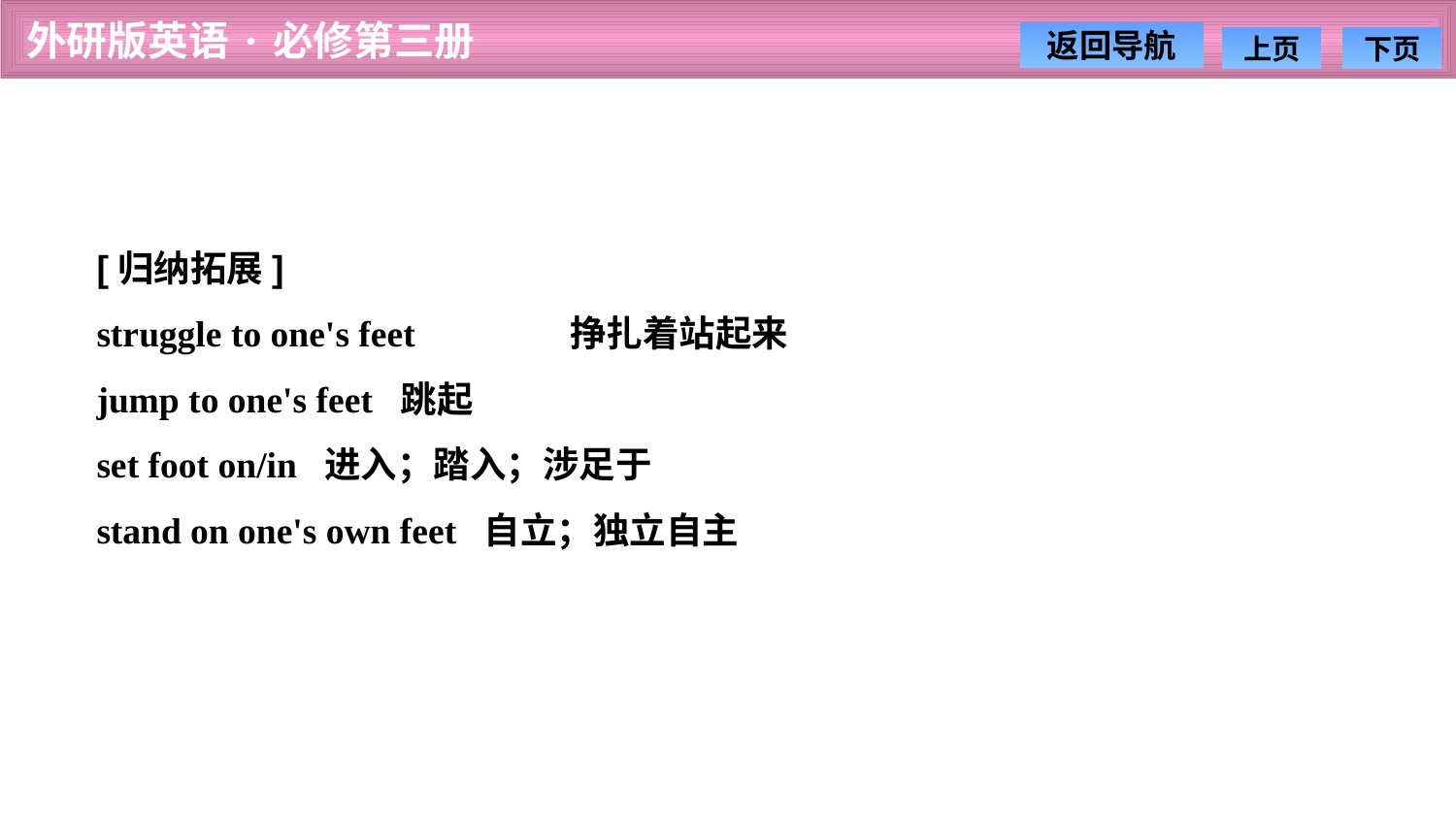

[归纳拓展]
struggle to one's feet　　　　挣扎着站起来
jump to one's feet  跳起
set foot on/in  进入；踏入；涉足于
stand on one's own feet  自立；独立自主